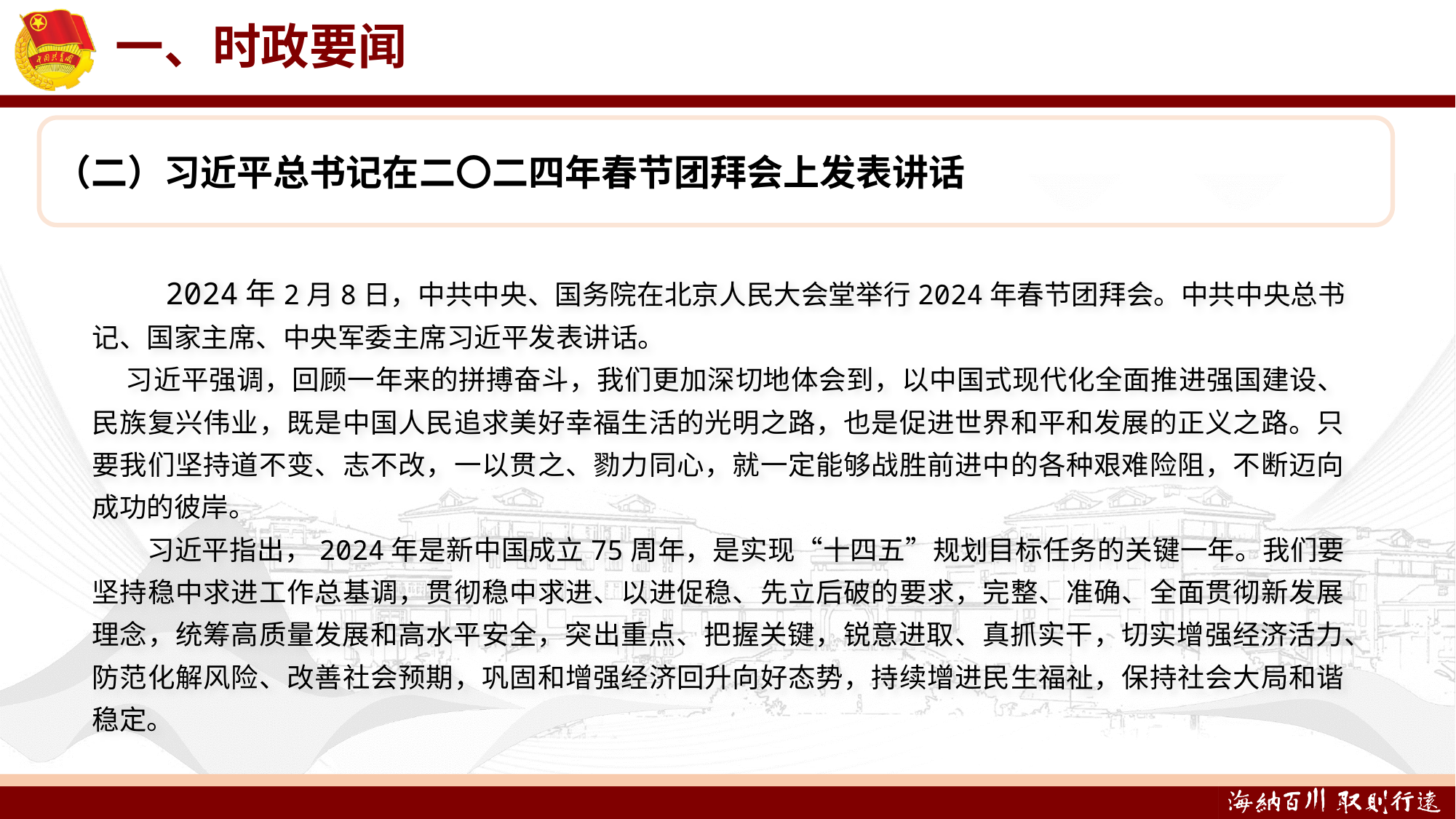

一、时政要闻
（二）习近平总书记在二〇二四年春节团拜会上发表讲话
    2024年2月8日，中共中央、国务院在北京人民大会堂举行2024年春节团拜会。中共中央总书记、国家主席、中央军委主席习近平发表讲话。
    习近平强调，回顾一年来的拼搏奋斗，我们更加深切地体会到，以中国式现代化全面推进强国建设、民族复兴伟业，既是中国人民追求美好幸福生活的光明之路，也是促进世界和平和发展的正义之路。只要我们坚持道不变、志不改，一以贯之、勠力同心，就一定能够战胜前进中的各种艰难险阻，不断迈向成功的彼岸。
　　习近平指出，2024年是新中国成立75周年，是实现“十四五”规划目标任务的关键一年。我们要坚持稳中求进工作总基调，贯彻稳中求进、以进促稳、先立后破的要求，完整、准确、全面贯彻新发展理念，统筹高质量发展和高水平安全，突出重点、把握关键，锐意进取、真抓实干，切实增强经济活力、防范化解风险、改善社会预期，巩固和增强经济回升向好态势，持续增进民生福祉，保持社会大局和谐稳定。